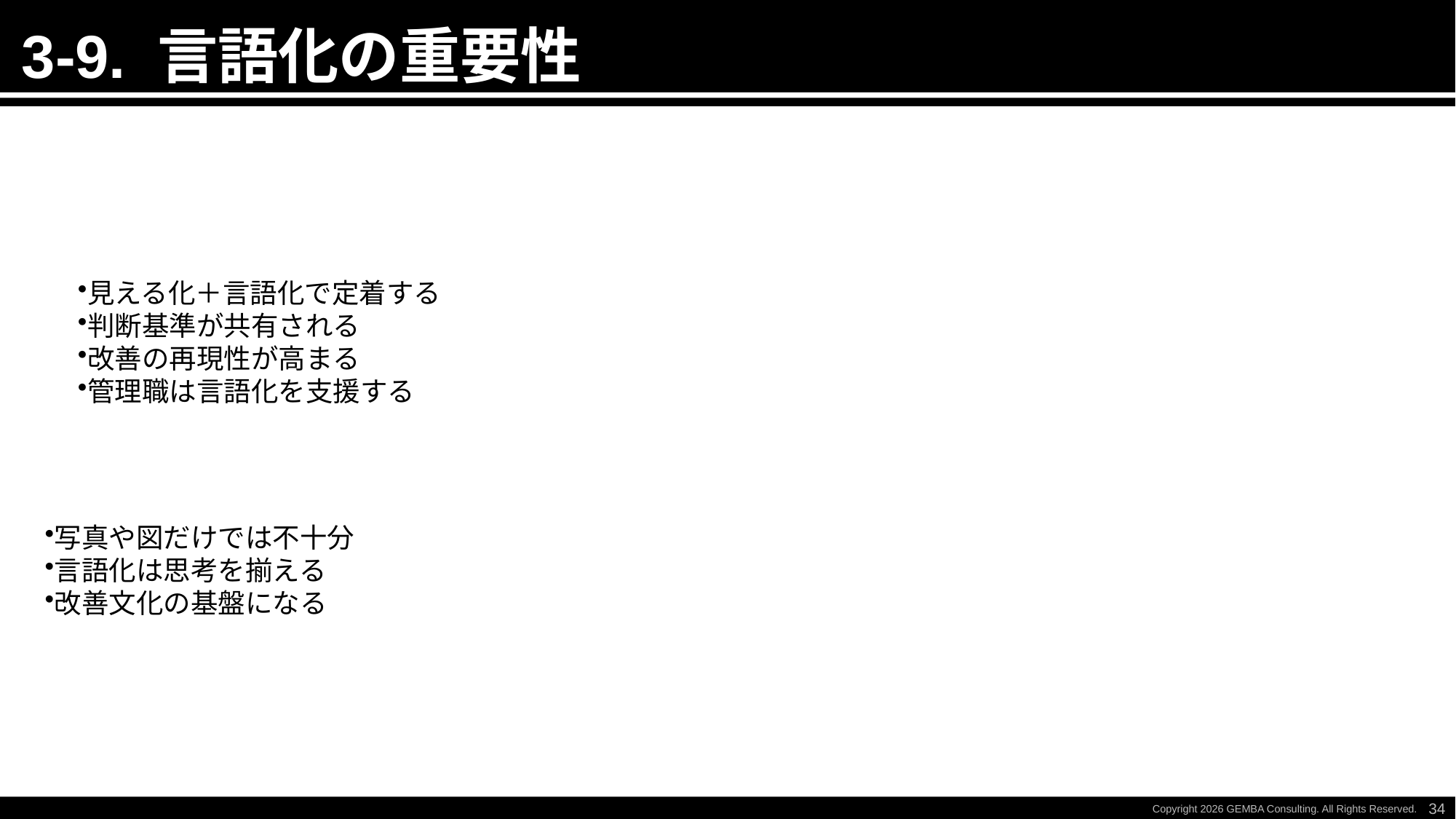

3-9. 言語化の重要性
見える化＋言語化で定着する
判断基準が共有される
改善の再現性が高まる
管理職は言語化を支援する
写真や図だけでは不十分
言語化は思考を揃える
改善文化の基盤になる
34